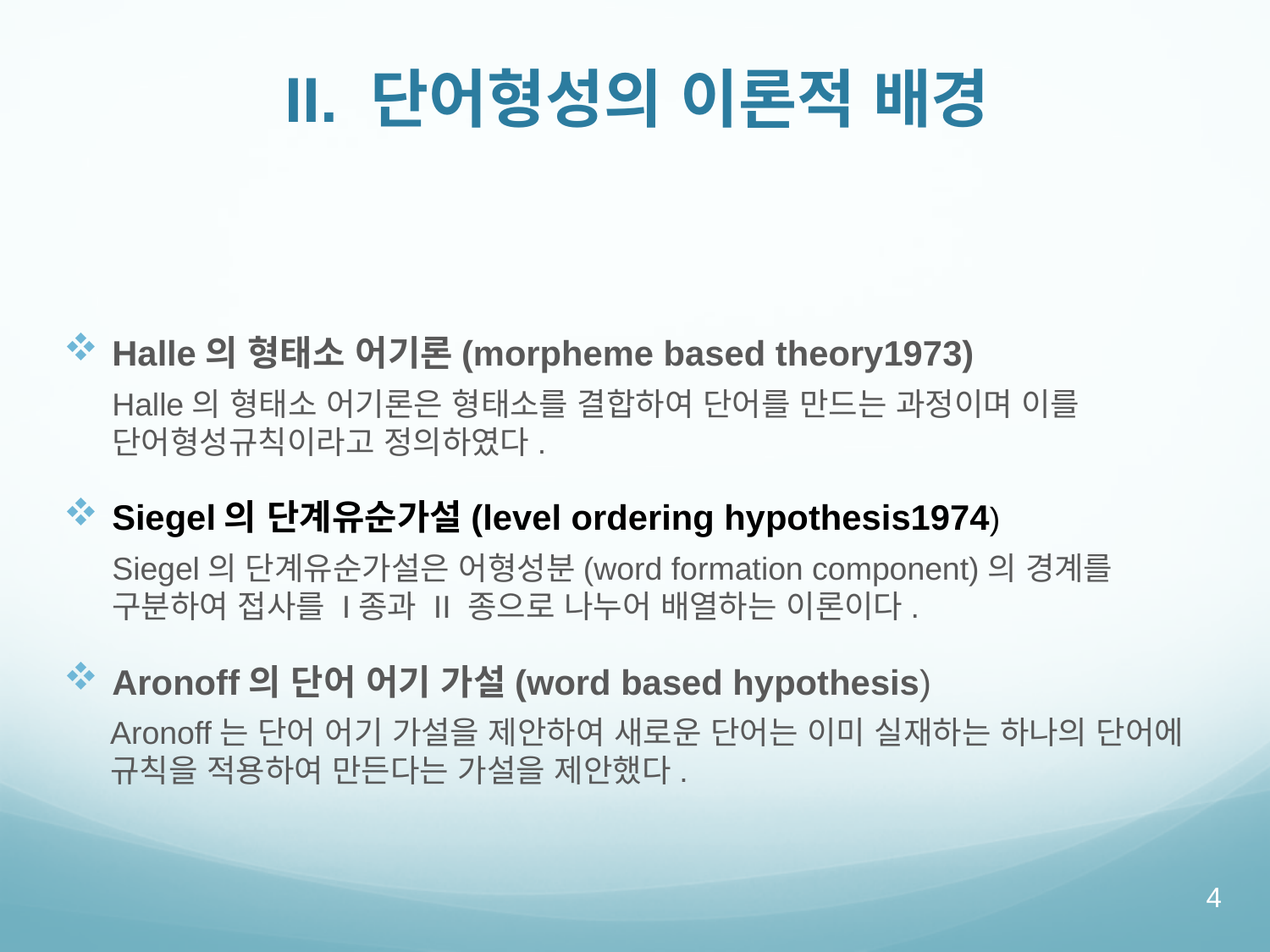

# II. 단어형성의 이론적 배경
Halle의 형태소 어기론(morpheme based theory1973)
Halle의 형태소 어기론은 형태소를 결합하여 단어를 만드는 과정이며 이를 단어형성규칙이라고 정의하였다.
Siegel의 단계유순가설(level ordering hypothesis1974)
Siegel의 단계유순가설은 어형성분(word formation component)의 경계를 구분하여 접사를 I종과 II 종으로 나누어 배열하는 이론이다.
Aronoff의 단어 어기 가설(word based hypothesis)
Aronoff는 단어 어기 가설을 제안하여 새로운 단어는 이미 실재하는 하나의 단어에 규칙을 적용하여 만든다는 가설을 제안했다.
4